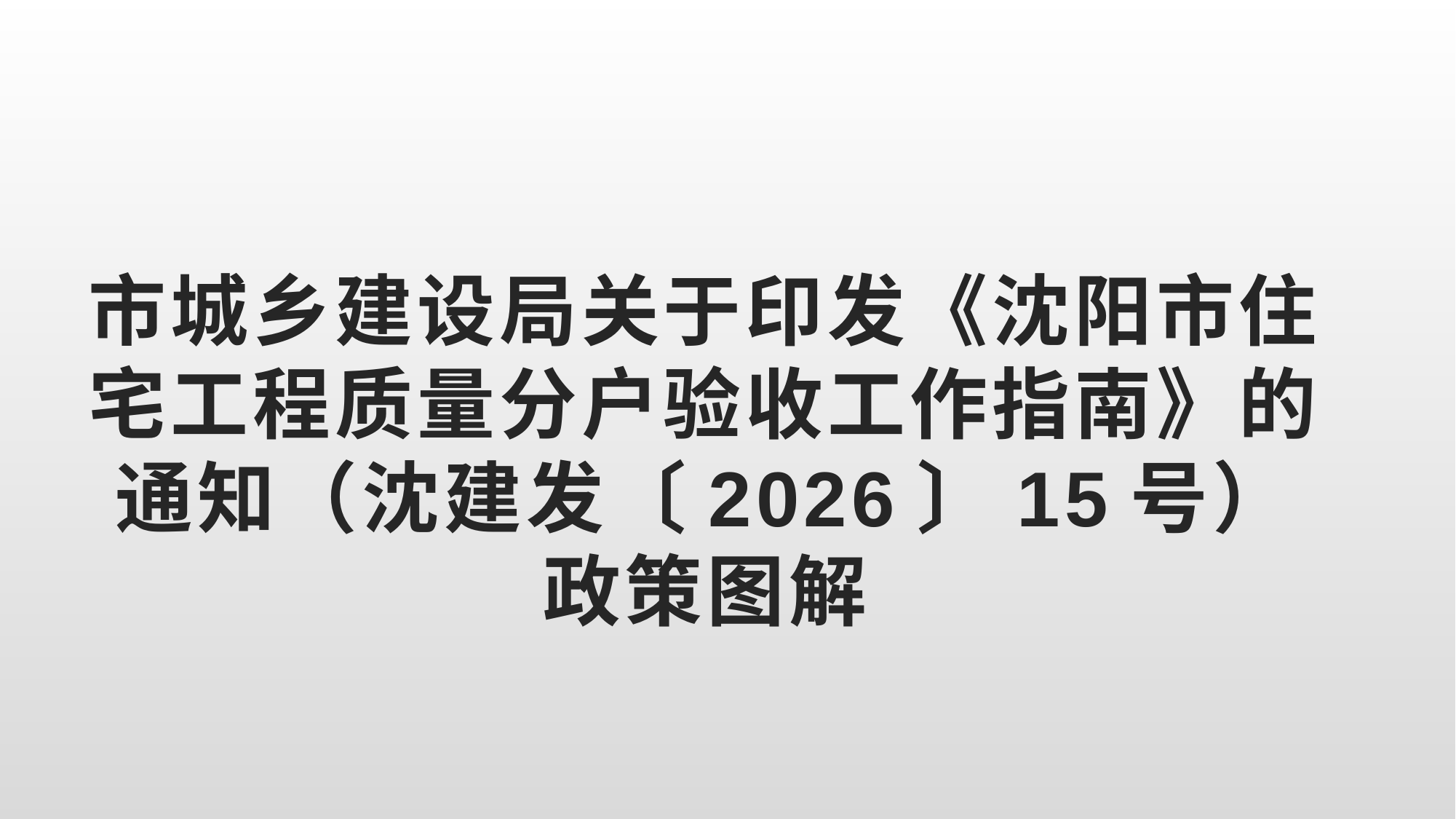

# 市城乡建设局关于印发《沈阳市住宅工程质量分户验收工作指南》的通知（沈建发〔2026〕15号） 政策图解